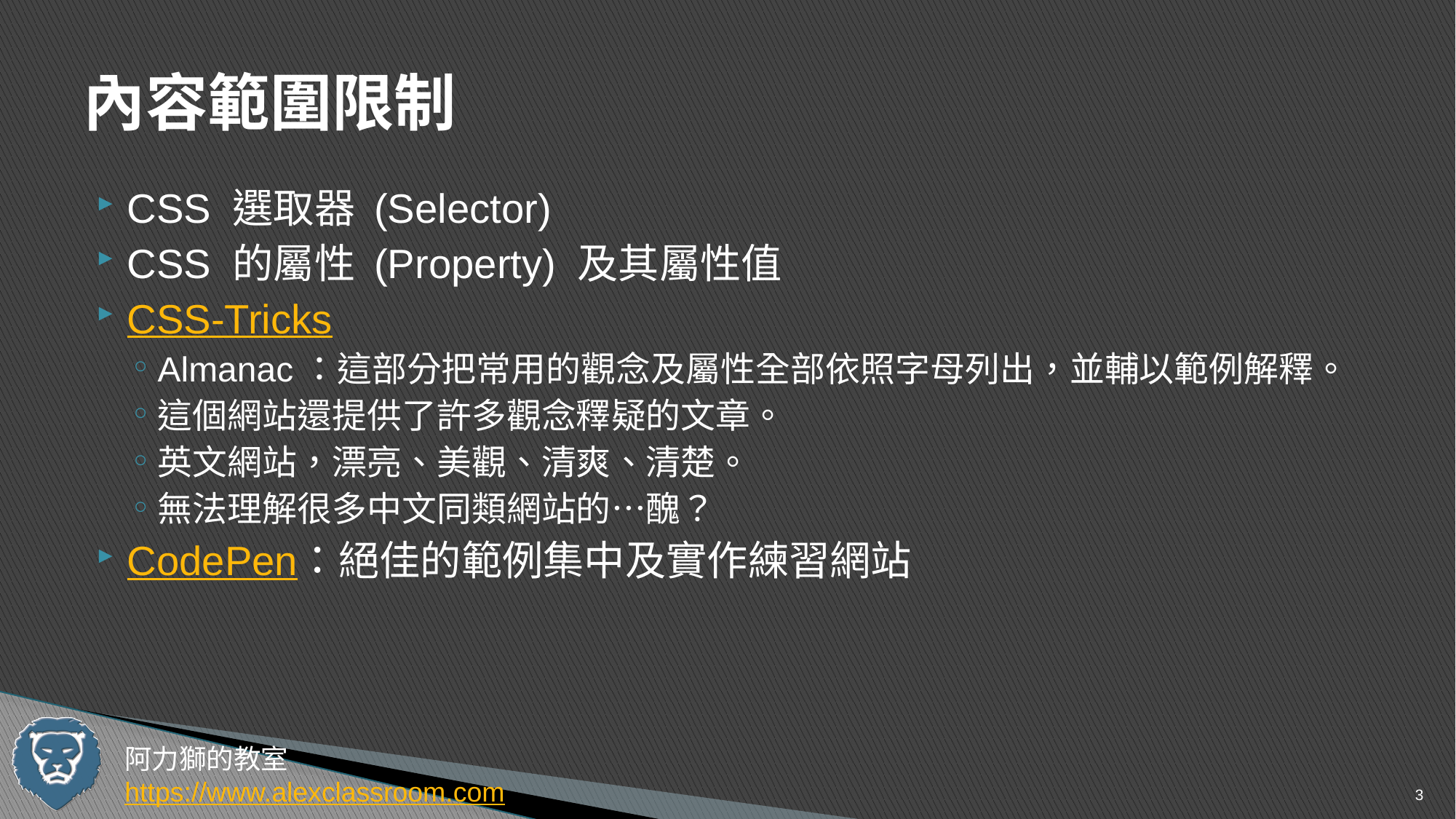

# 內容範圍限制
CSS 選取器 (Selector)
CSS 的屬性 (Property) 及其屬性值
CSS-Tricks
Almanac：這部分把常用的觀念及屬性全部依照字母列出，並輔以範例解釋。
這個網站還提供了許多觀念釋疑的文章。
英文網站，漂亮、美觀、清爽、清楚。
無法理解很多中文同類網站的…醜？
CodePen：絕佳的範例集中及實作練習網站
3